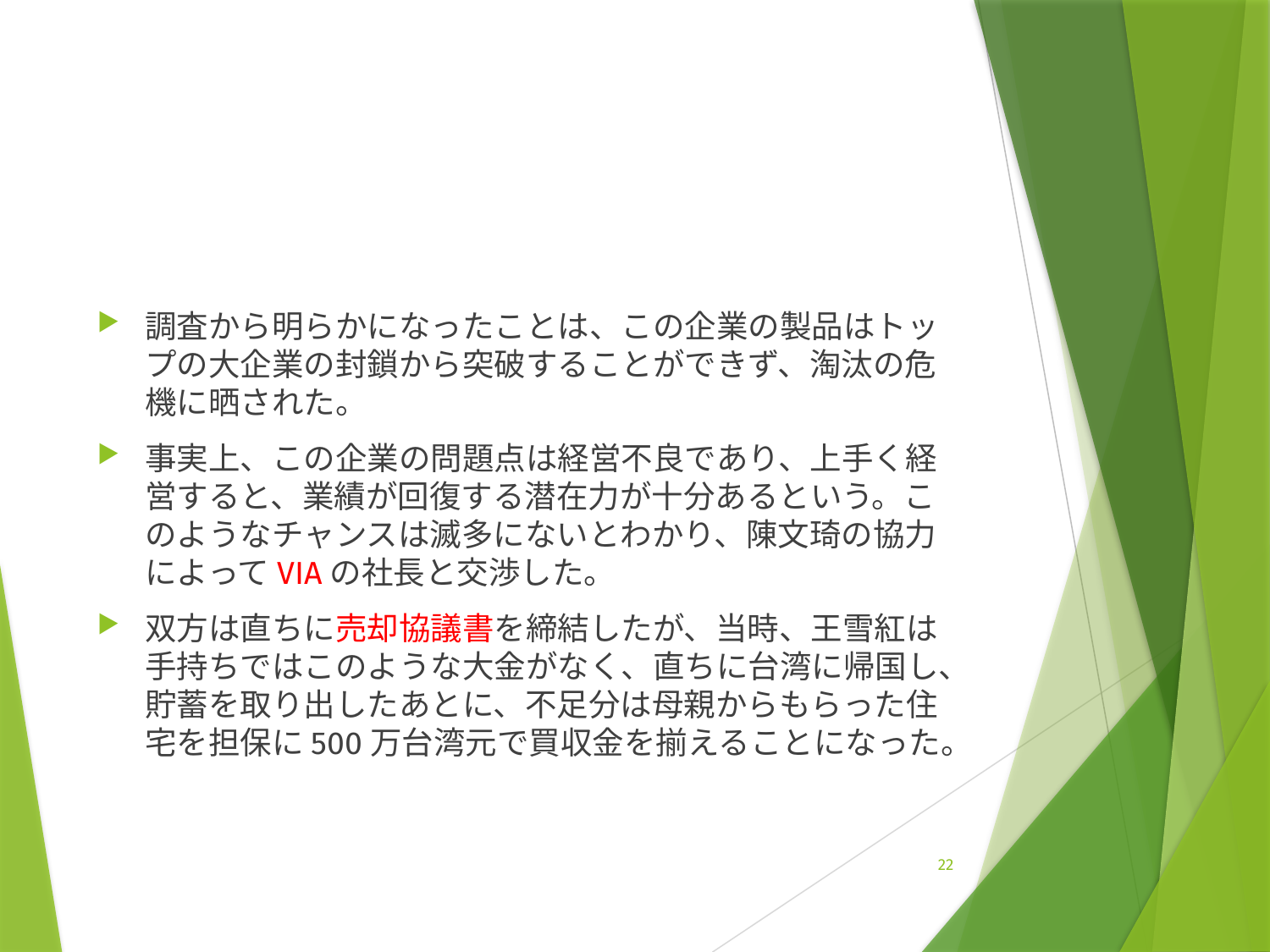

#
調査から明らかになったことは、この企業の製品はトップの大企業の封鎖から突破することができず、淘汰の危機に晒された。
事実上、この企業の問題点は経営不良であり、上手く経営すると、業績が回復する潜在力が十分あるという。このようなチャンスは滅多にないとわかり、陳文琦の協力によってVIAの社長と交渉した。
双方は直ちに売却協議書を締結したが、当時、王雪紅は手持ちではこのような大金がなく、直ちに台湾に帰国し、貯蓄を取り出したあとに、不足分は母親からもらった住宅を担保に500万台湾元で買収金を揃えることになった。

22